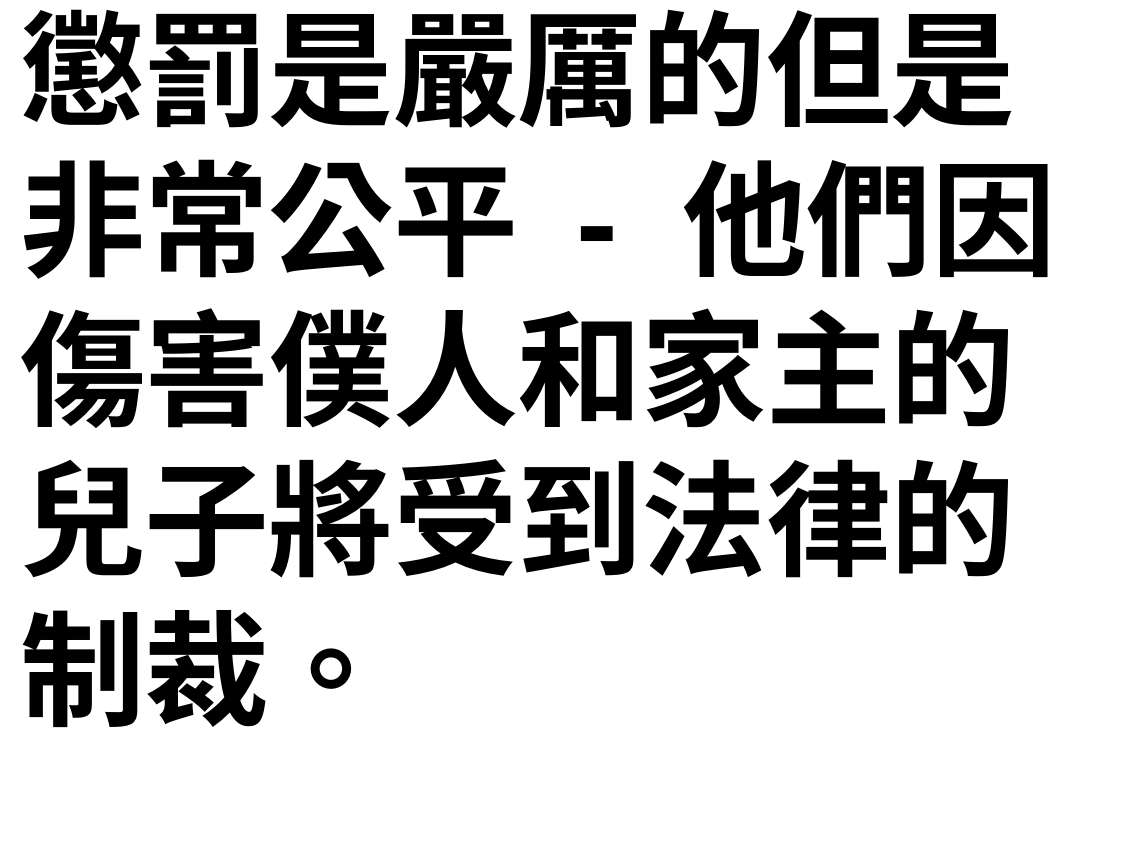

懲罰是嚴厲的但是非常公平 - 他們因傷害僕人和家主的兒子將受到法律的制裁。